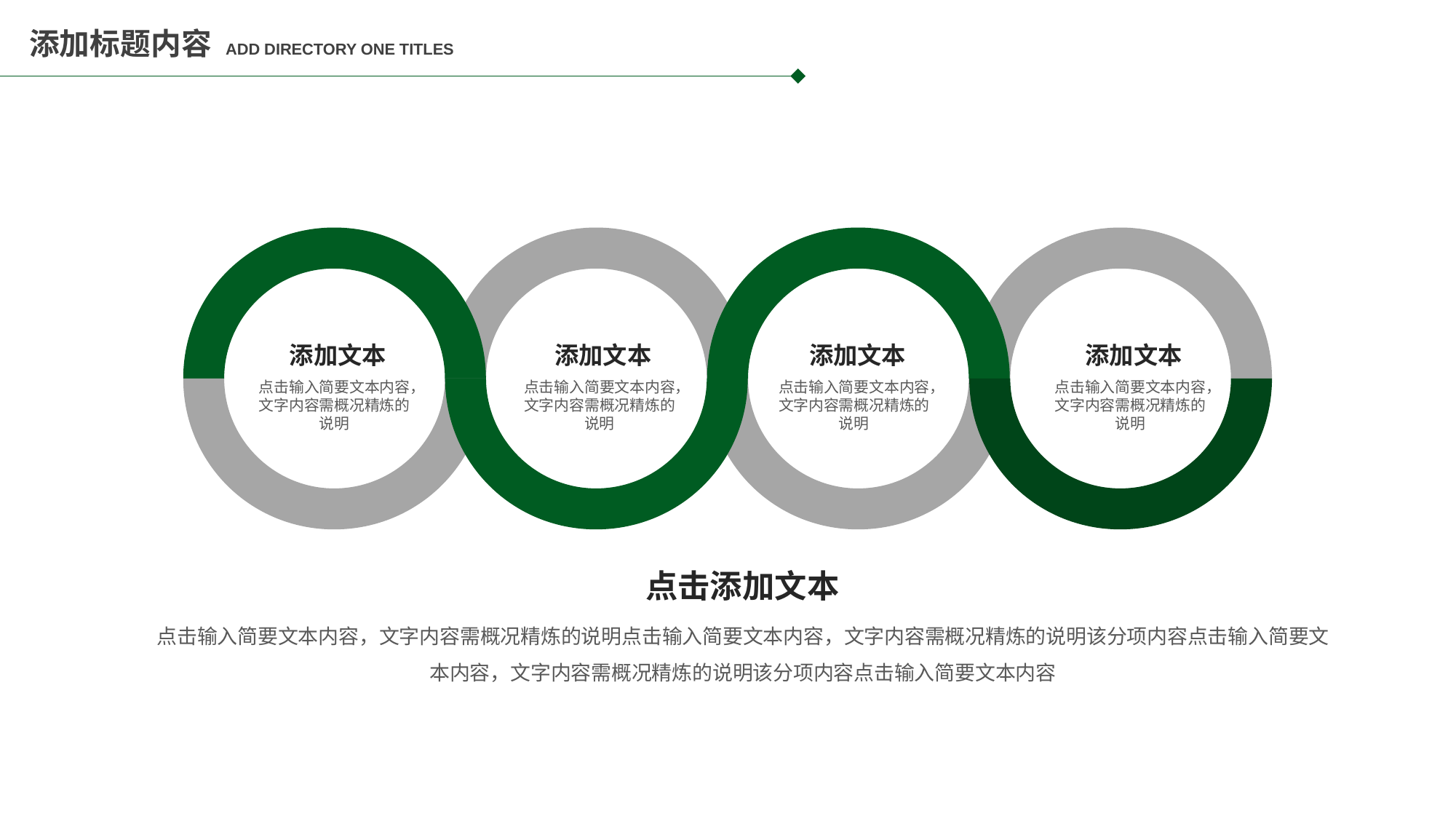

添加标题内容 ADD DIRECTORY ONE TITLES

添加文本
添加文本
添加文本
添加文本
点击输入简要文本内容，文字内容需概况精炼的说明
点击输入简要文本内容，文字内容需概况精炼的说明
点击输入简要文本内容，文字内容需概况精炼的说明
点击输入简要文本内容，文字内容需概况精炼的说明

点击添加文本
点击输入简要文本内容，文字内容需概况精炼的说明点击输入简要文本内容，文字内容需概况精炼的说明该分项内容点击输入简要文本内容，文字内容需概况精炼的说明该分项内容点击输入简要文本内容